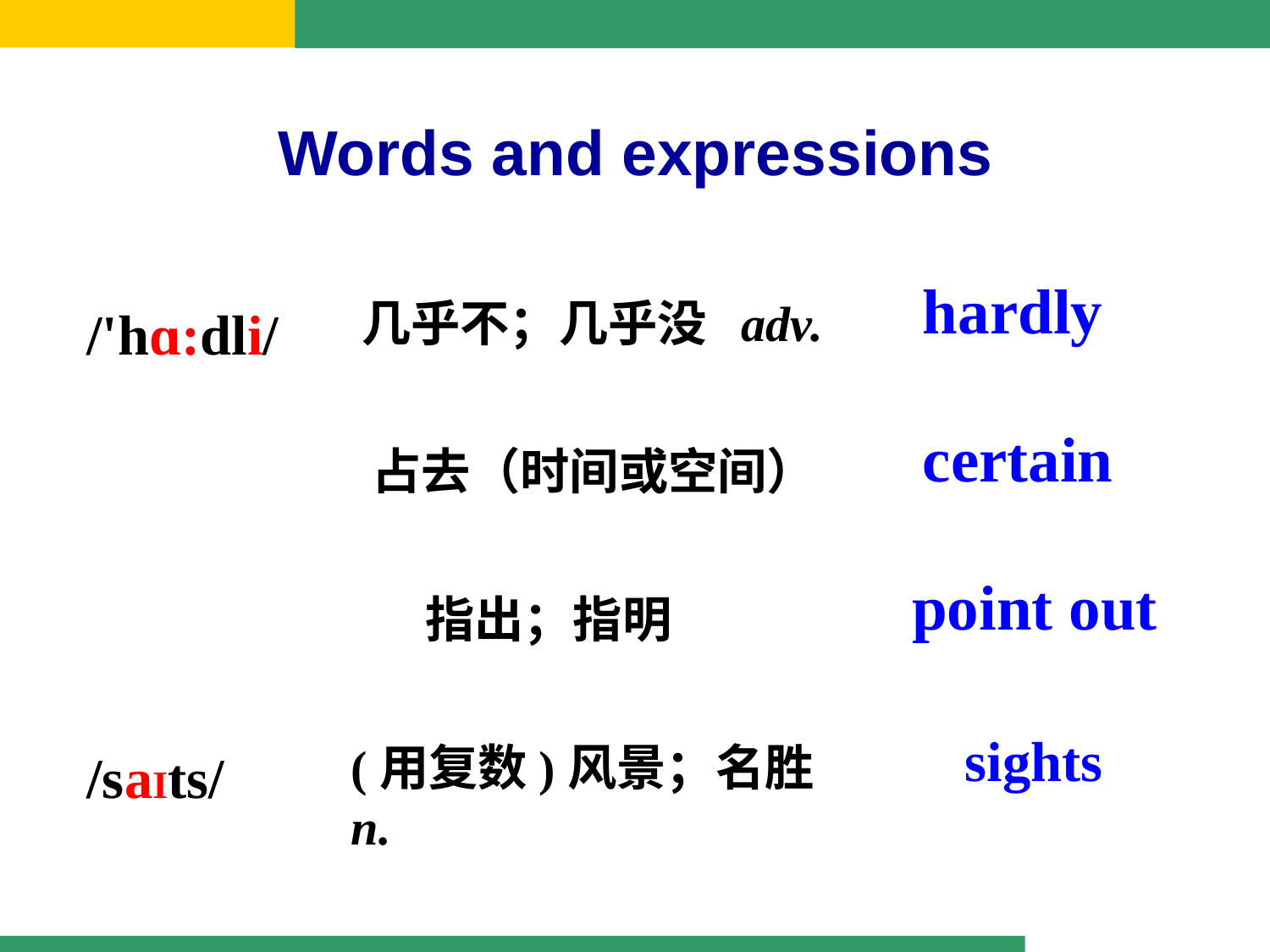

Words and expressions
/'hɑ:dli/

/saIts/
hardly
几乎不；几乎没  adv.
certain
占去（时间或空间）
point out
指出；指明
sights
(用复数)风景；名胜  n.